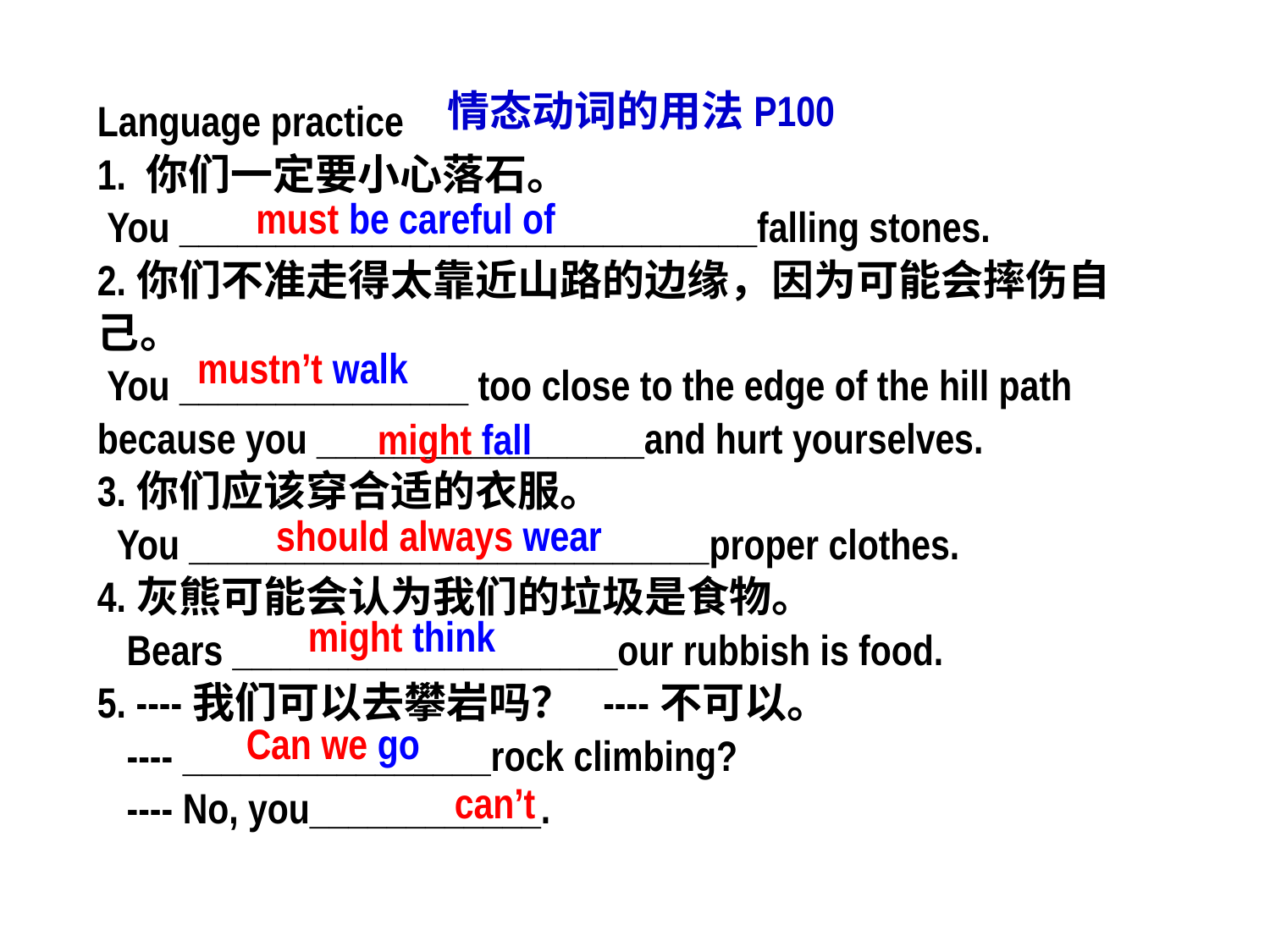

情态动词的用法P100
Language practice
1. 你们一定要小心落石。
 You ______________________________falling stones.
2.你们不准走得太靠近山路的边缘，因为可能会摔伤自己。
 You _______________ too close to the edge of the hill path because you _________________and hurt yourselves.
3.你们应该穿合适的衣服。
  You ___________________________proper clothes.
4.灰熊可能会认为我们的垃圾是食物。
   Bears ____________________our rubbish is food.
5. ----我们可以去攀岩吗？  ----不可以。
   ---- ________________rock climbing?
   ---- No, you____________.

must be careful of
mustn’t walk
might fall
should always wear
might think
Can we go
can’t